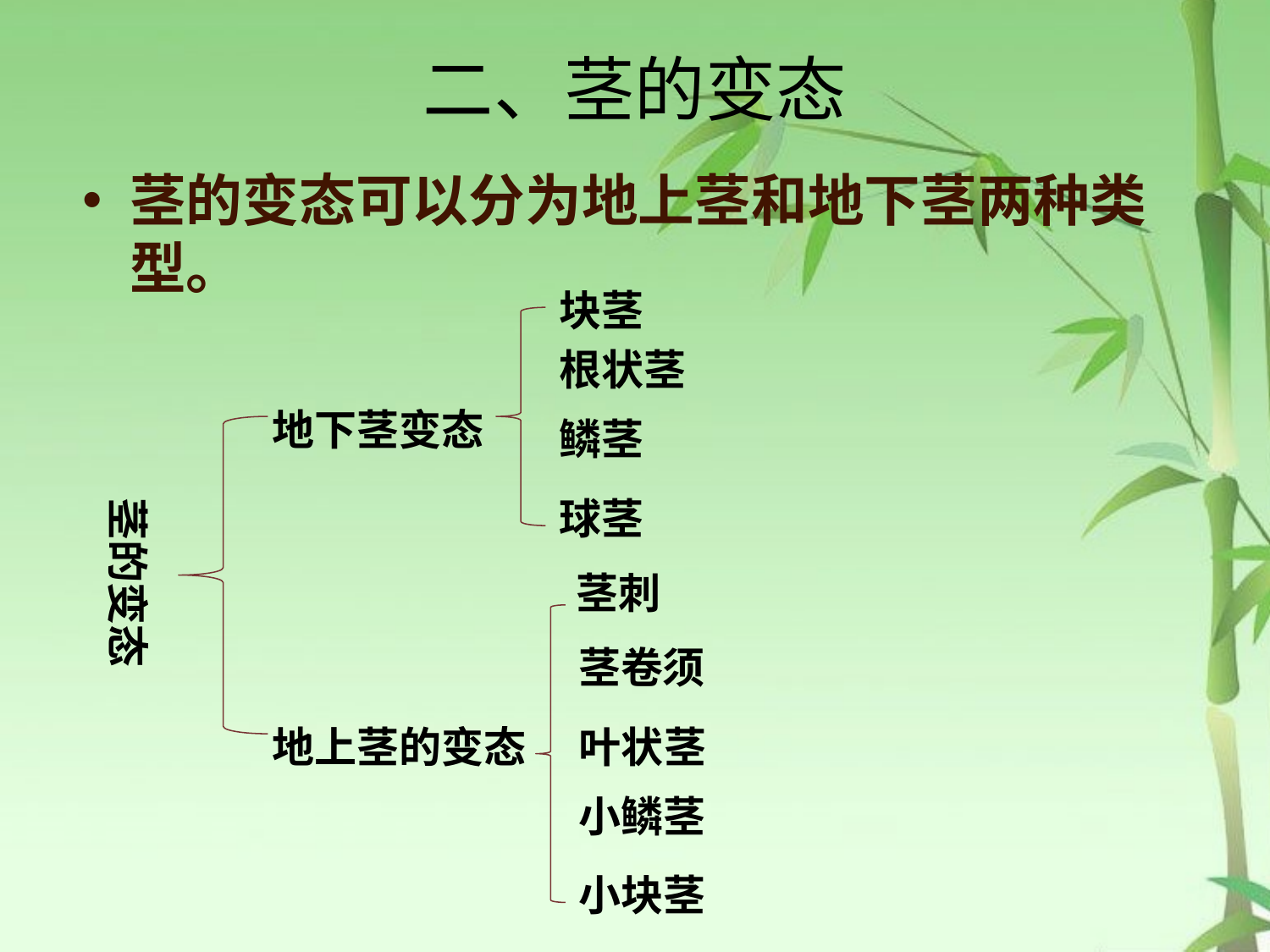

# 二、茎的变态
茎的变态可以分为地上茎和地下茎两种类型。
块茎

根状茎
地下茎变态
鳞茎

茎的变态
球茎
茎刺

茎卷须
地上茎的变态
叶状茎
小鳞茎
小块茎